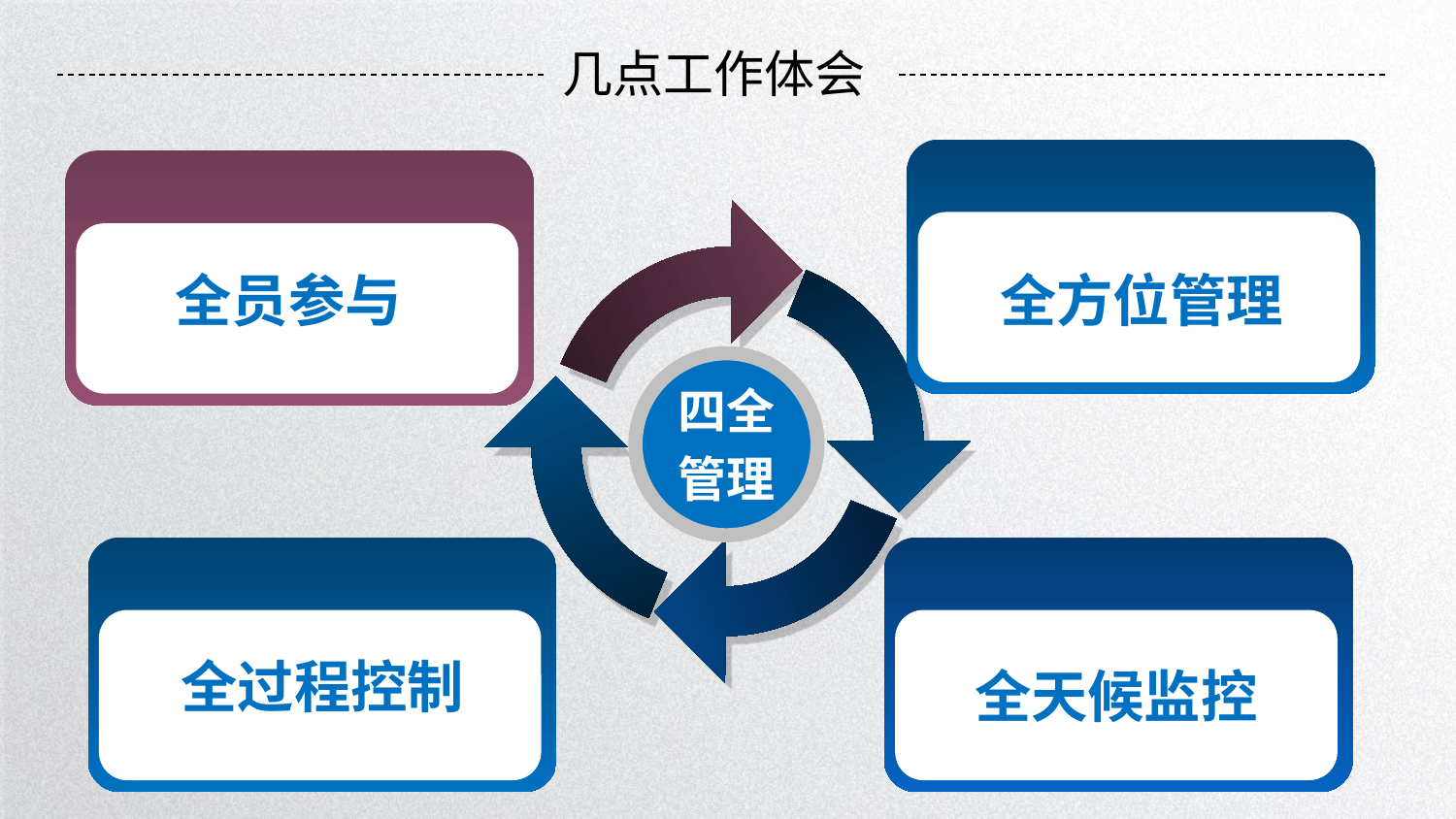

几点工作体会

全方位管理

全员参与

四全
管理

全过程控制

全天候监控